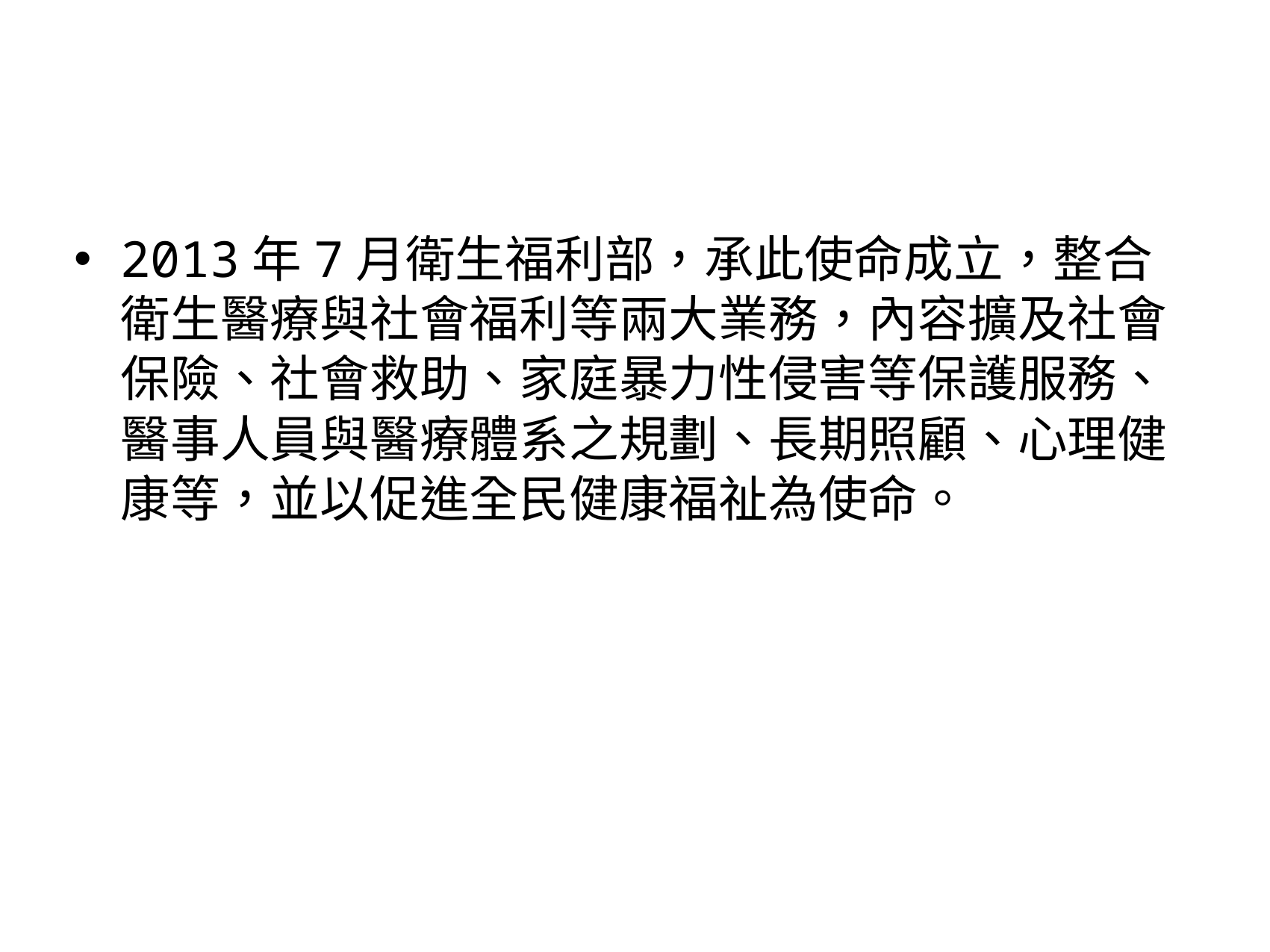

#
2013年7月衛生福利部，承此使命成立，整合衛生醫療與社會福利等兩大業務，內容擴及社會保險、社會救助、家庭暴力性侵害等保護服務、醫事人員與醫療體系之規劃、長期照顧、心理健康等，並以促進全民健康福祉為使命。